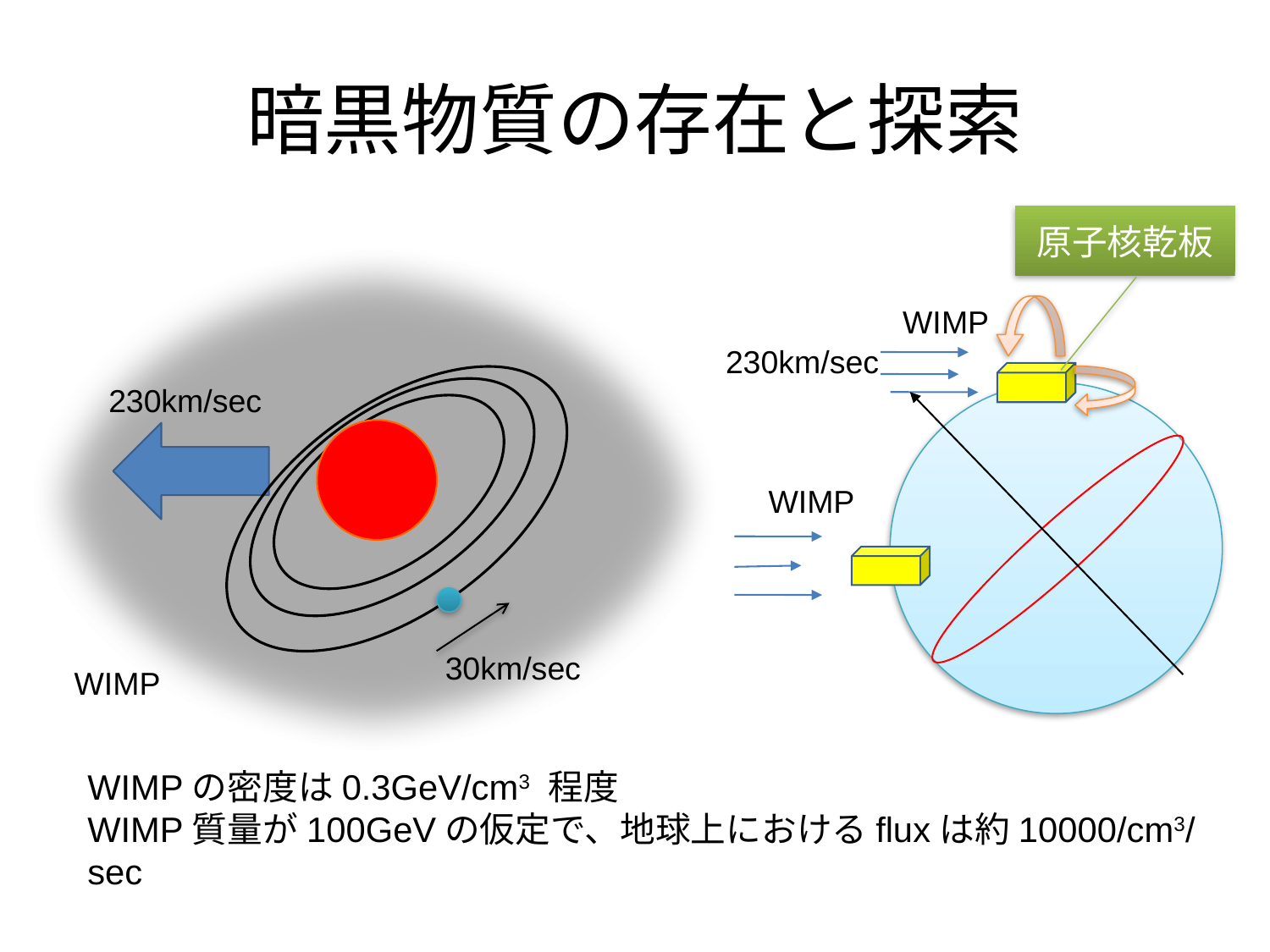

# 暗黒物質の存在と探索
原子核乾板

230km/sec

30km/sec
WIMP

WIMP
230km/sec

WIMP

WIMPの密度は0.3GeV/cm3 程度
WIMP質量が100GeVの仮定で、地球上におけるfluxは約10000/cm3/sec